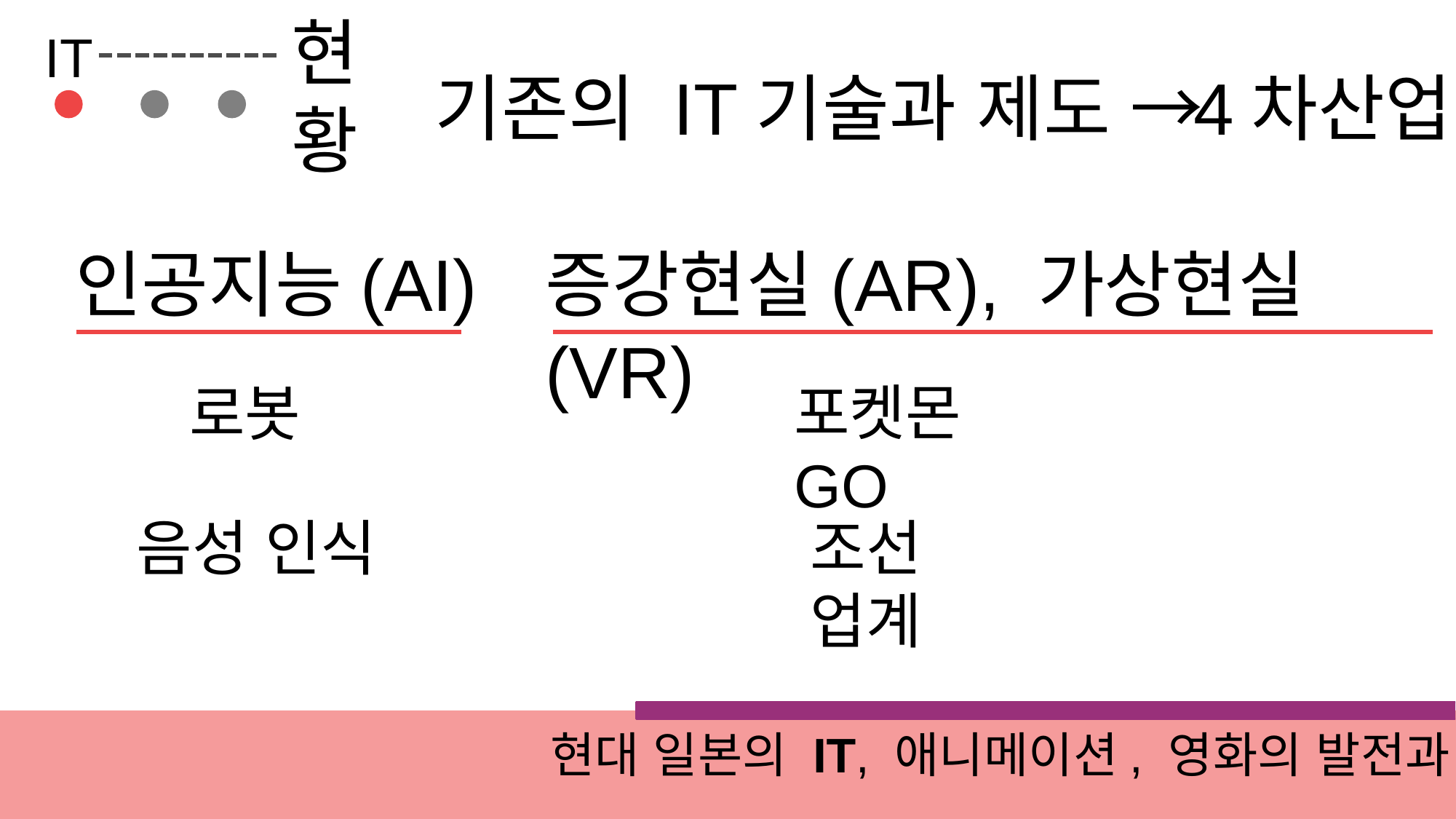

현황
IT
기존의 IT기술과 제도 →
4차산업

인공지능(AI)
증강현실(AR), 가상현실(VR)
포켓몬 GO
로봇
조선 업계
음성 인식

현대 일본의 IT, 애니메이션, 영화의 발전과 현황